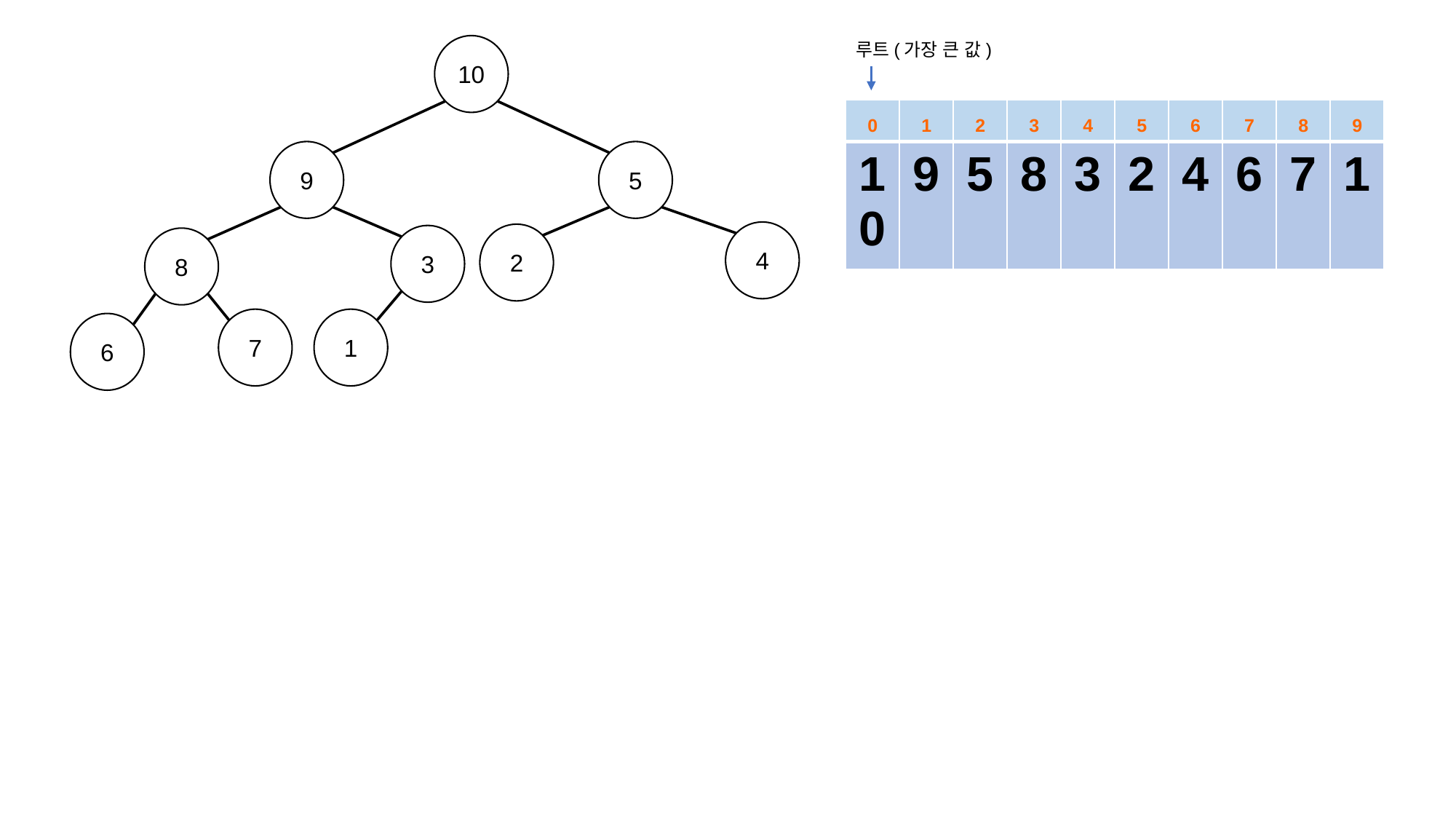

루트(가장 큰 값)
10
5
9
4
2
3
8
7
1
6
| 0 | 1 | 2 | 3 | 4 | 5 | 6 | 7 | 8 | 9 |
| --- | --- | --- | --- | --- | --- | --- | --- | --- | --- |
| 10 | 9 | 5 | 8 | 3 | 2 | 4 | 6 | 7 | 1 |